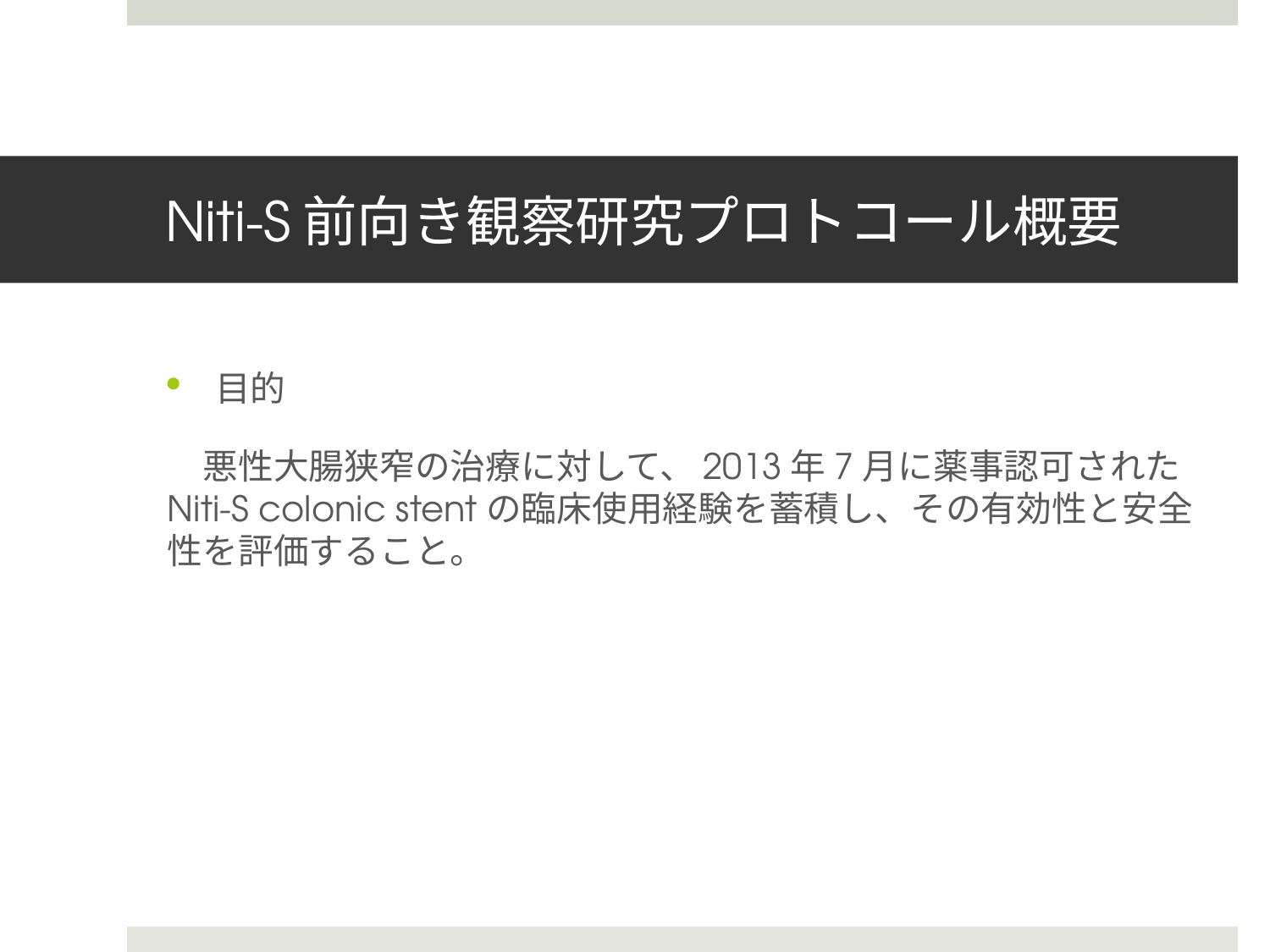

# Niti-S前向き観察研究プロトコール概要
目的
　悪性大腸狭窄の治療に対して、2013年7月に薬事認可されたNiti-S colonic stentの臨床使用経験を蓄積し、その有効性と安全性を評価すること。